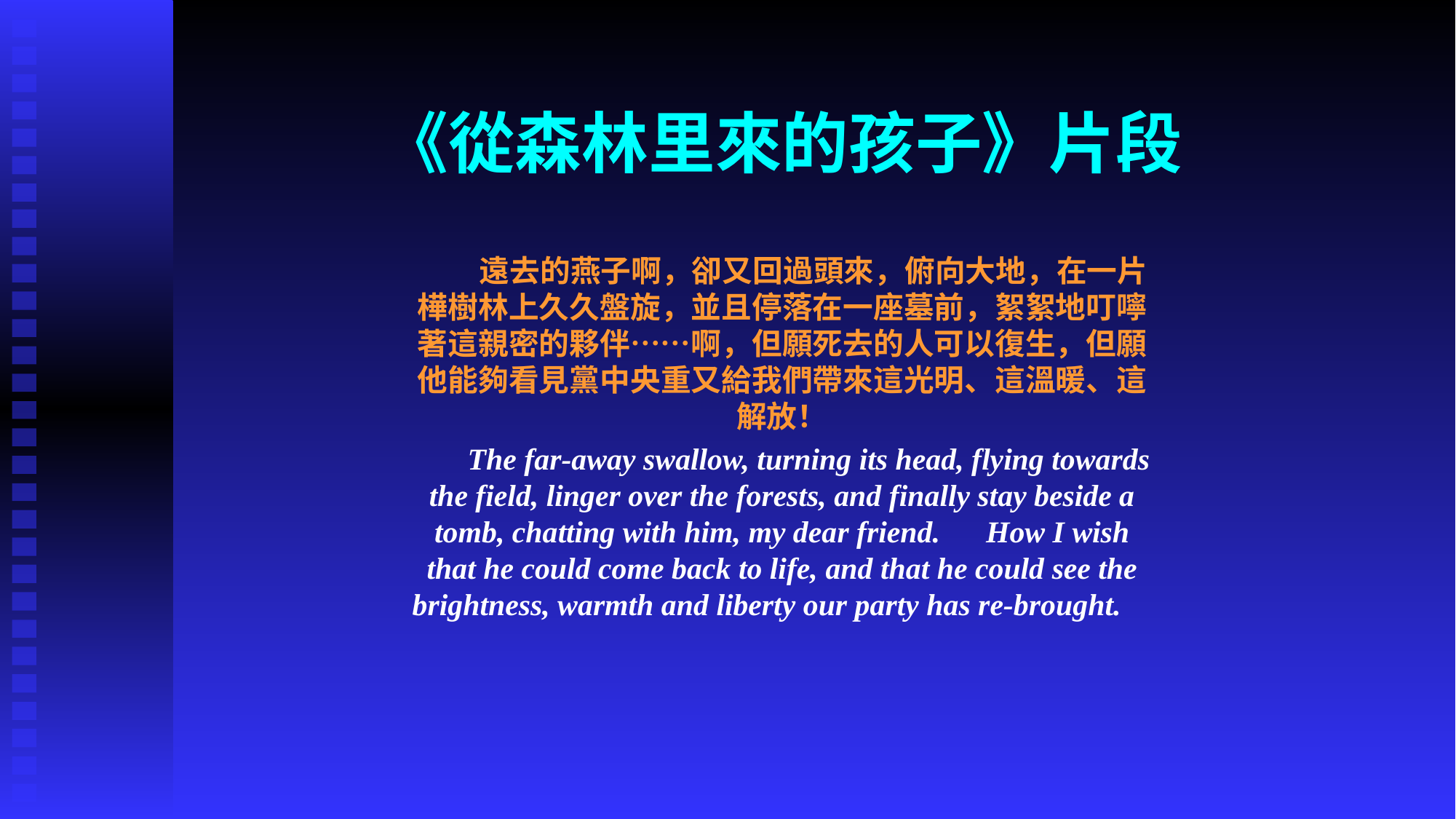

《從森林里來的孩子》片段
        遠去的燕子啊，卻又回過頭來，俯向大地，在一片樺樹林上久久盤旋，並且停落在一座墓前，絮絮地叮嚀著這親密的夥伴……啊，但願死去的人可以復生，但願他能夠看見黨中央重又給我們帶來這光明、這溫暖、這解放！
       The far-away swallow, turning its head, flying towards the field, linger over the forests, and finally stay beside a tomb, chatting with him, my dear friend.      How I wish that he could come back to life, and that he could see the brightness, warmth and liberty our party has re-brought.